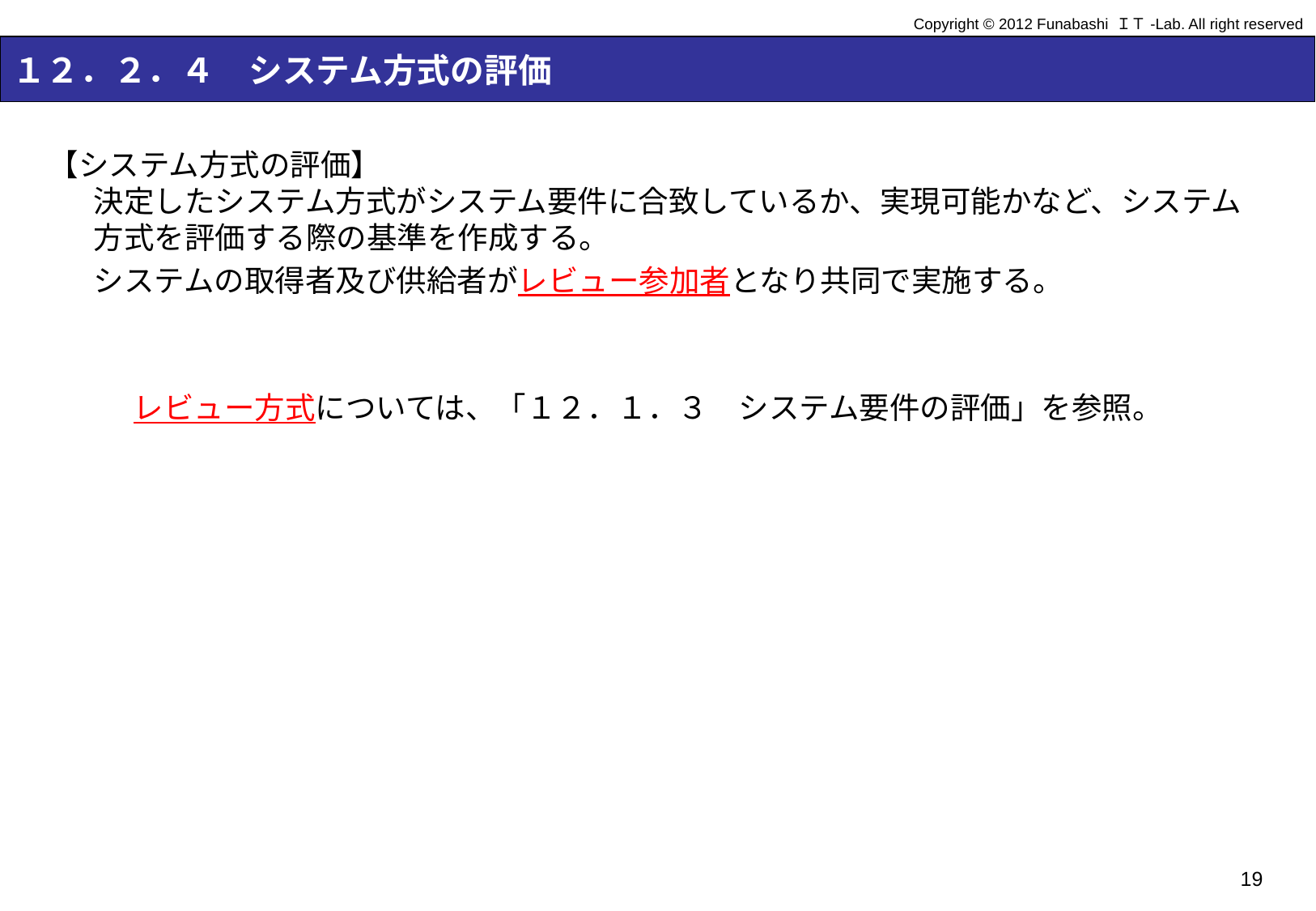

Copyright © 2012 Funabashi ＩＴ-Lab. All right reserved
# １２．２．４　システム方式の評価
【システム方式の評価】
決定したシステム方式がシステム要件に合致しているか、実現可能かなど、システム方式を評価する際の基準を作成する。
	システムの取得者及び供給者がレビュー参加者となり共同で実施する。

レビュー方式については、「１２．１．３　システム要件の評価」を参照。

19